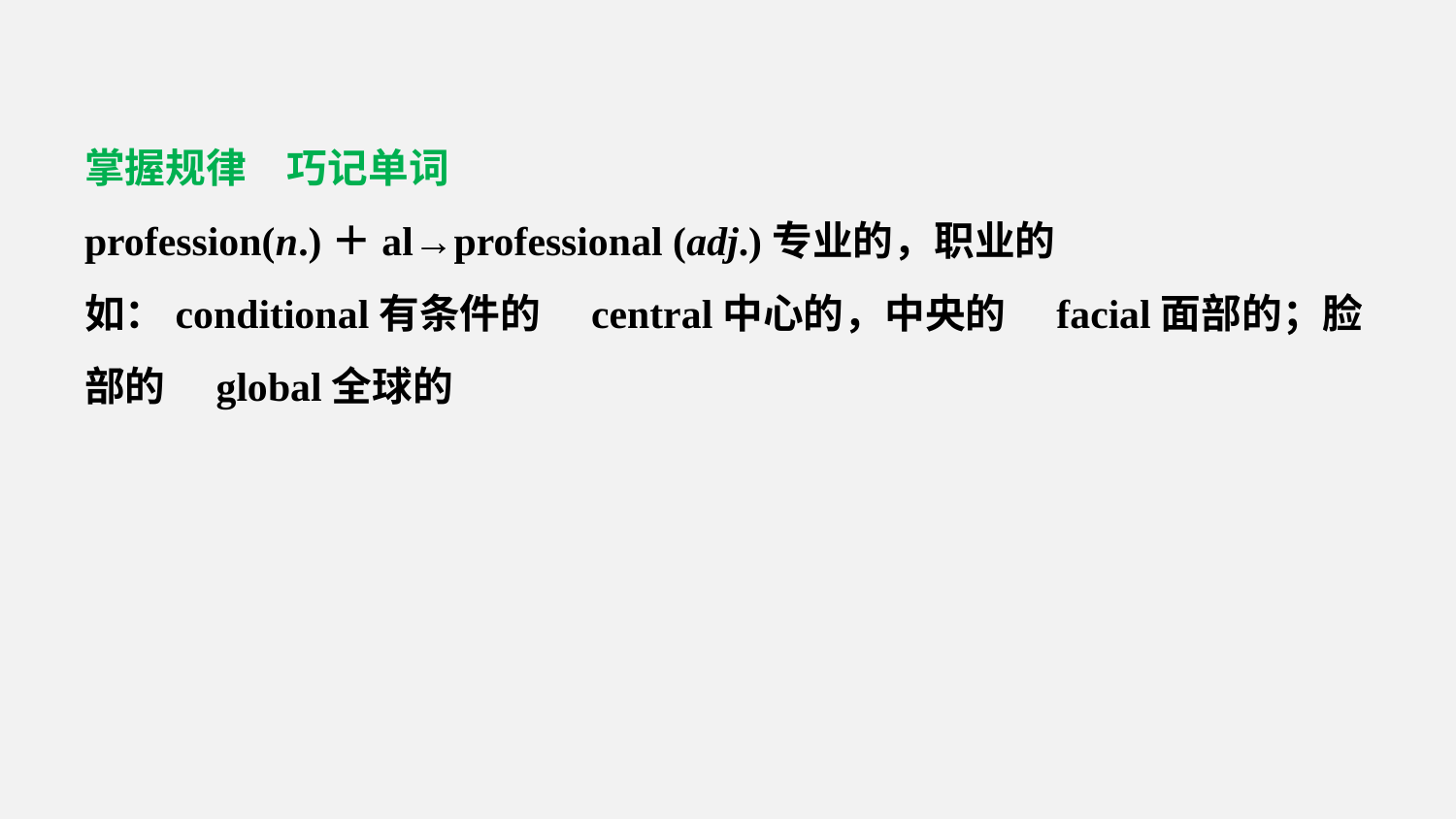

掌握规律　巧记单词
profession(n.)＋al→professional (adj.)专业的，职业的
如：conditional有条件的　central中心的，中央的　facial面部的；脸部的　global全球的